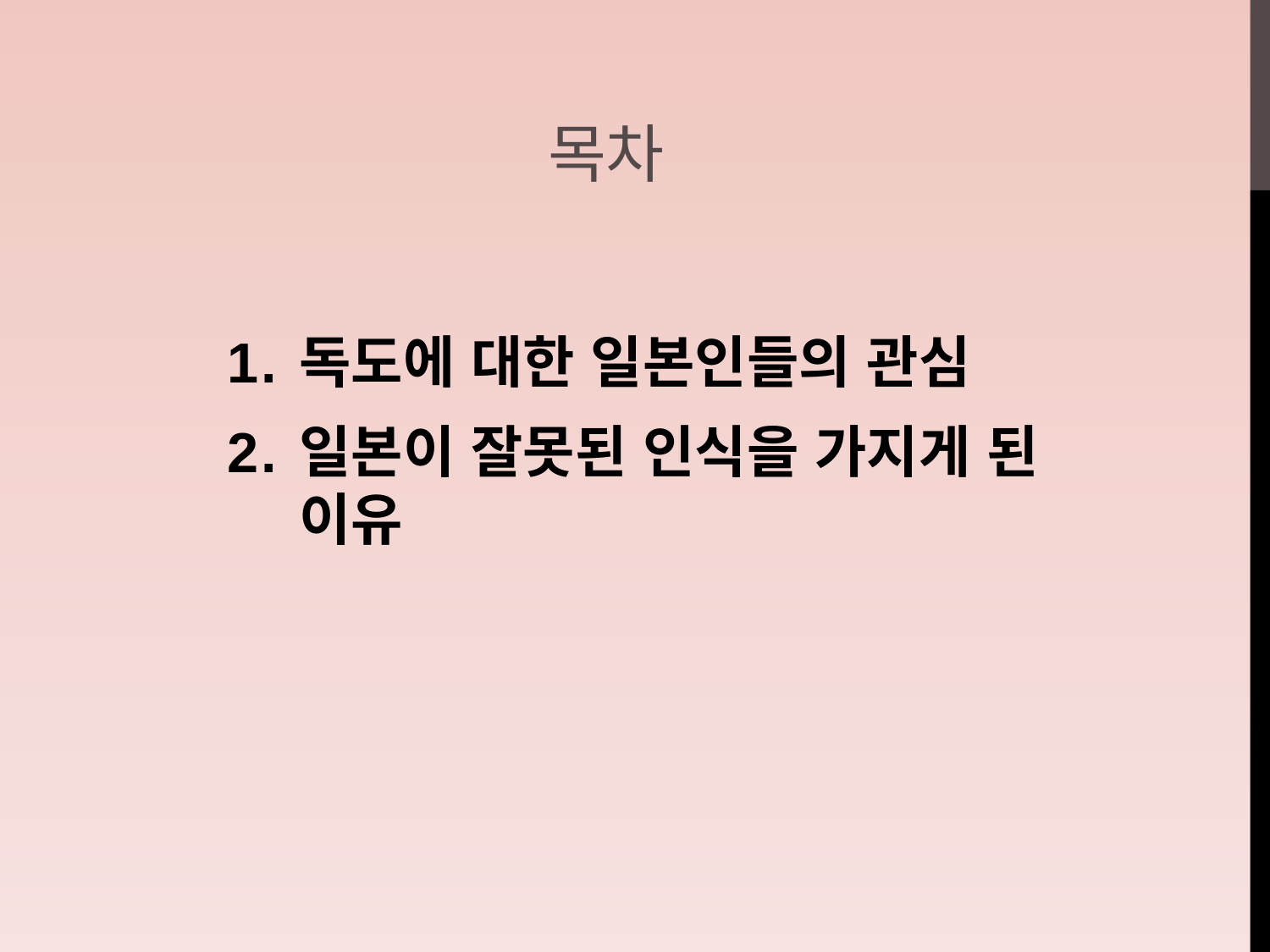

# 목차

독도에 대한 일본인들의 관심
일본이 잘못된 인식을 가지게 된 이유